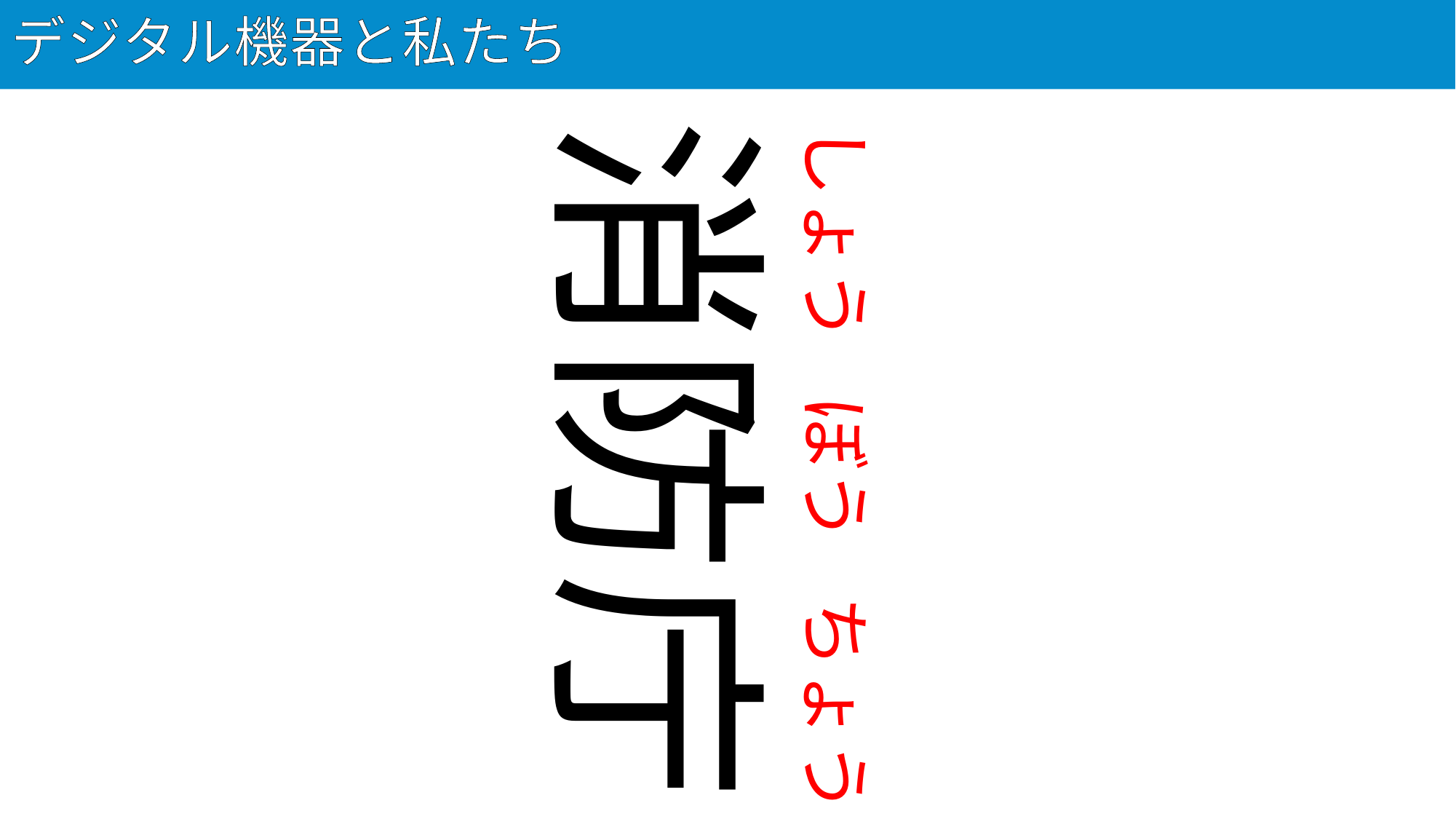

# デジタル機器と私たち
69
消防庁
しょう
ぼう
ちょう